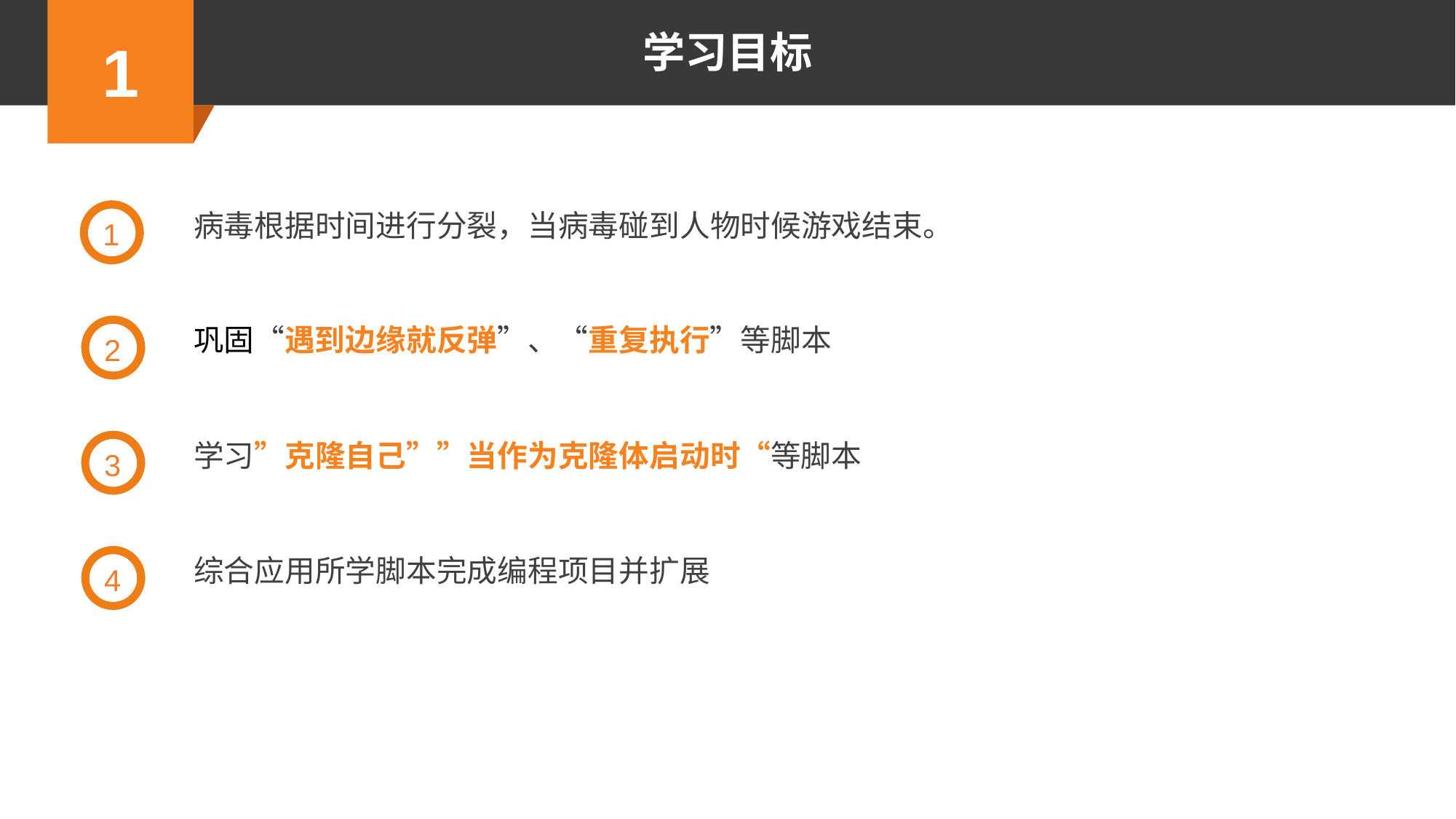

1
病毒根据时间进行分裂，当病毒碰到人物时候游戏结束。

2
巩固“遇到边缘就反弹”、“重复执行”等脚本

3
学习”克隆自己””当作为克隆体启动时“等脚本

4
综合应用所学脚本完成编程项目并扩展